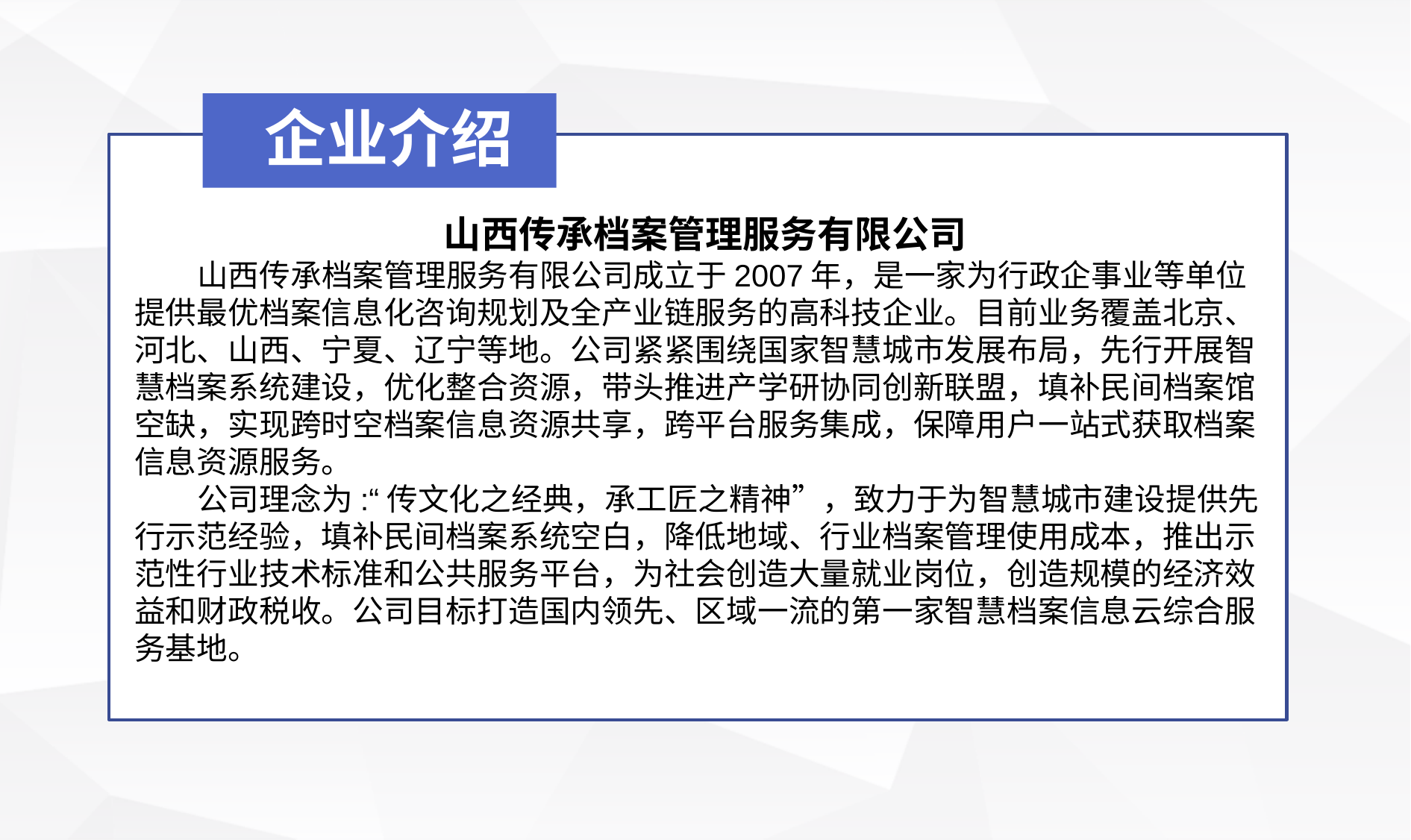

企业介绍

山西传承档案管理服务有限公司
        山西传承档案管理服务有限公司成立于2007年，是一家为行政企事业等单位提供最优档案信息化咨询规划及全产业链服务的高科技企业。目前业务覆盖北京、河北、山西、宁夏、辽宁等地。公司紧紧围绕国家智慧城市发展布局，先行开展智慧档案系统建设，优化整合资源，带头推进产学研协同创新联盟，填补民间档案馆空缺，实现跨时空档案信息资源共享，跨平台服务集成，保障用户一站式获取档案信息资源服务。
        公司理念为:“传文化之经典，承工匠之精神”，致力于为智慧城市建设提供先行示范经验，填补民间档案系统空白，降低地域、行业档案管理使用成本，推出示范性行业技术标准和公共服务平台，为社会创造大量就业岗位，创造规模的经济效益和财政税收。公司目标打造国内领先、区域一流的第一家智慧档案信息云综合服务基地。